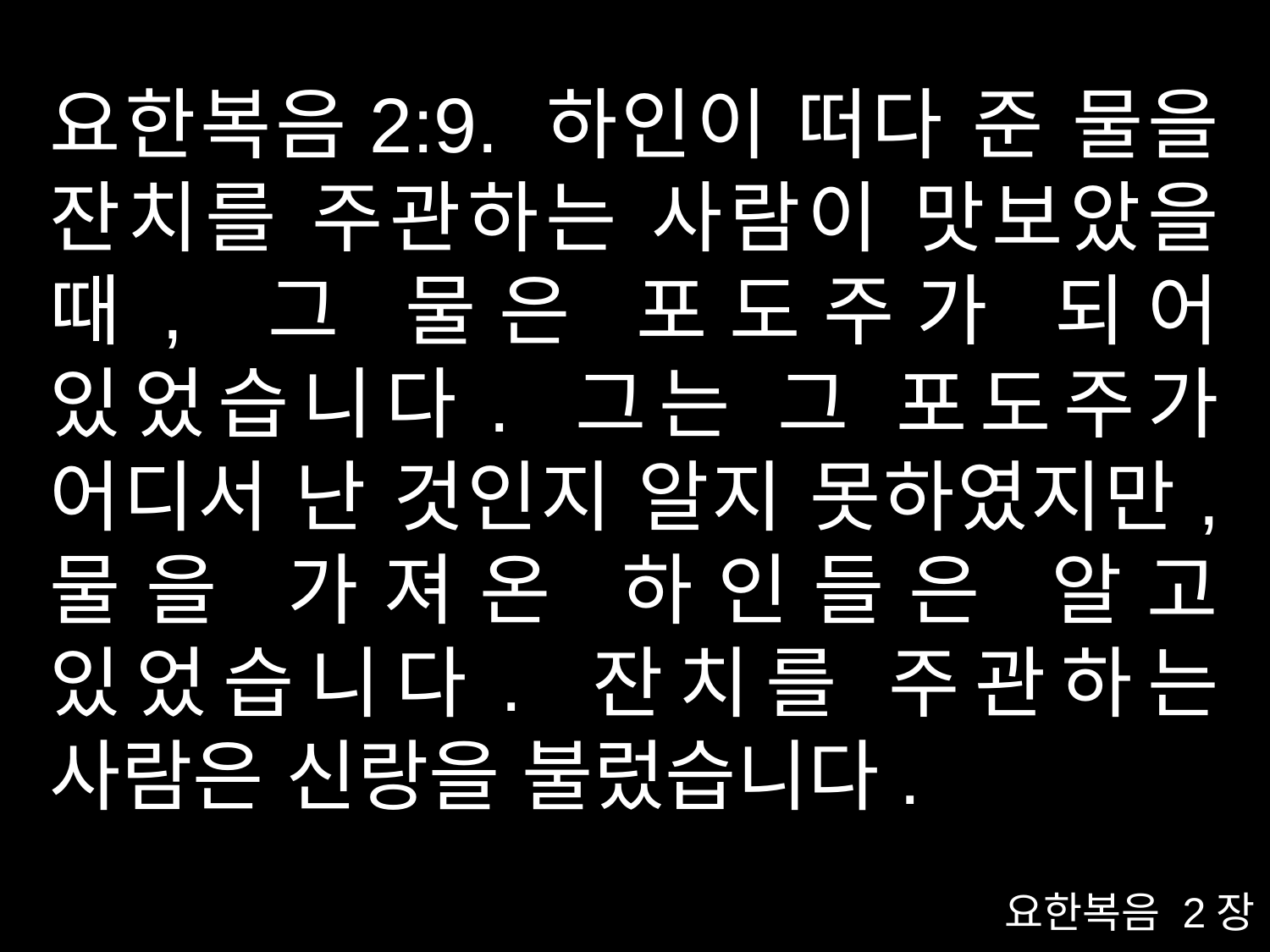

# 요한복음2:9. 하인이 떠다 준 물을 잔치를 주관하는 사람이 맛보았을 때, 그 물은 포도주가 되어 있었습니다. 그는 그 포도주가 어디서 난 것인지 알지 못하였지만, 물을 가져온 하인들은 알고 있었습니다. 잔치를 주관하는 사람은 신랑을 불렀습니다.
요한복음 2장